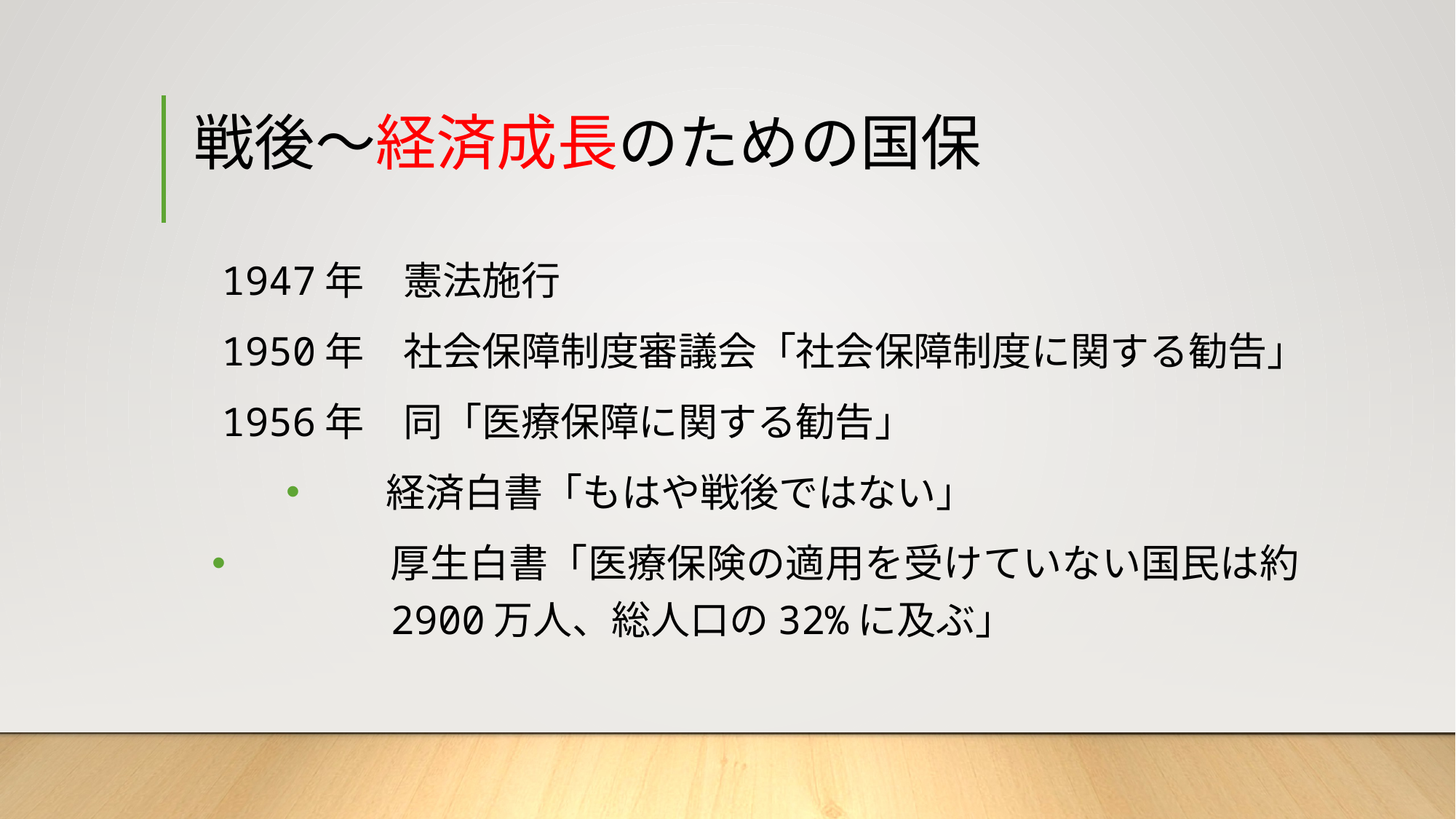

# 戦後～経済成長のための国保
1947年　憲法施行
1950年　社会保障制度審議会「社会保障制度に関する勧告」
1956年　同「医療保障に関する勧告」
　　経済白書「もはや戦後ではない」
厚生白書「医療保険の適用を受けていない国民は約2900万人、総人口の32%に及ぶ」